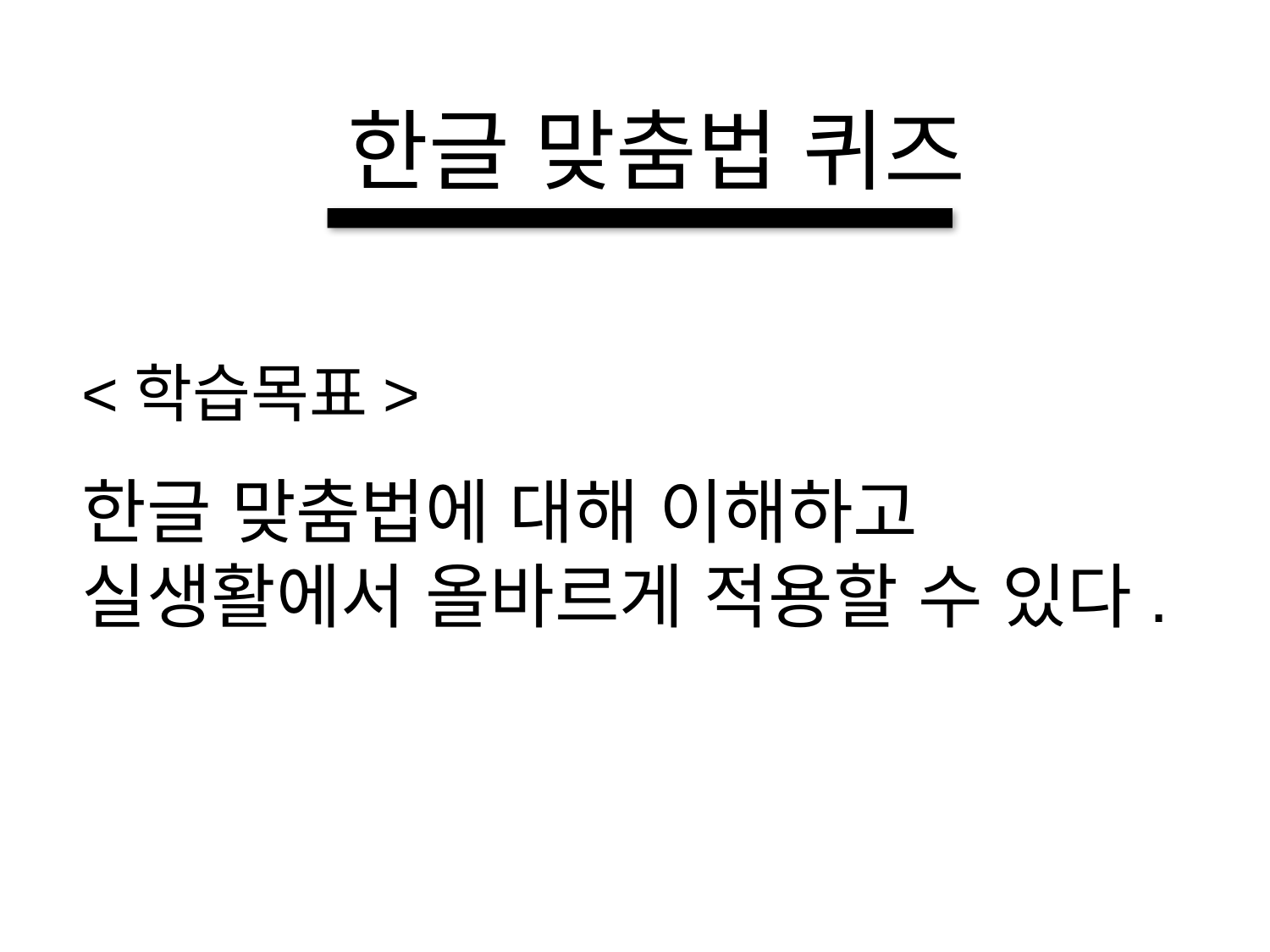

한글 맞춤법 퀴즈

<학습목표>

한글 맞춤법에 대해 이해하고
실생활에서 올바르게 적용할 수 있다.